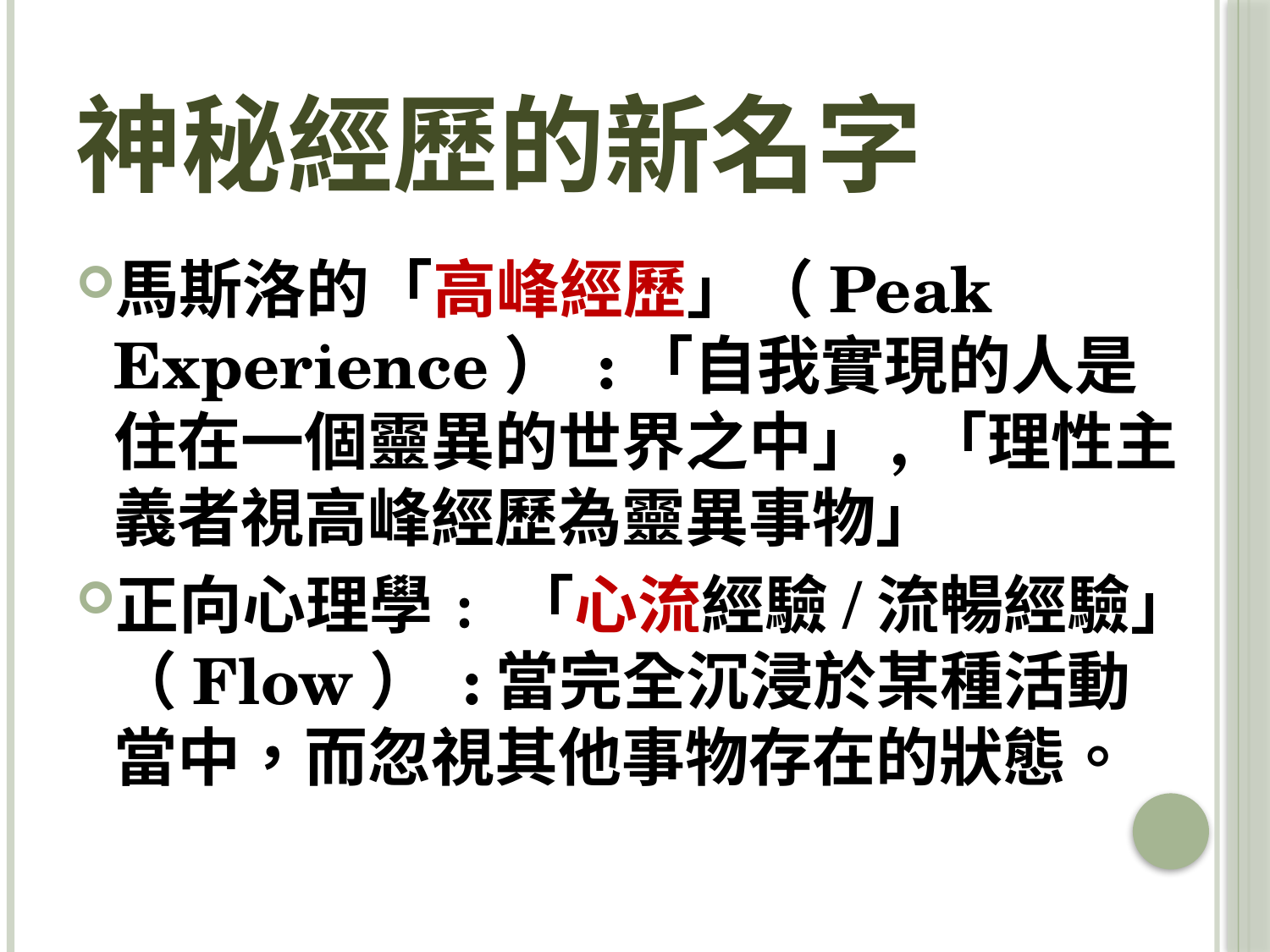

# 神秘經歷的新名字
馬斯洛的「高峰經歷」（Peak Experience） :「自我實現的人是住在一個靈異的世界之中」,「理性主義者視高峰經歷為靈異事物」
正向心理學﹕ 「心流經驗/流暢經驗」（Flow） :當完全沉浸於某種活動當中，而忽視其他事物存在的狀態。